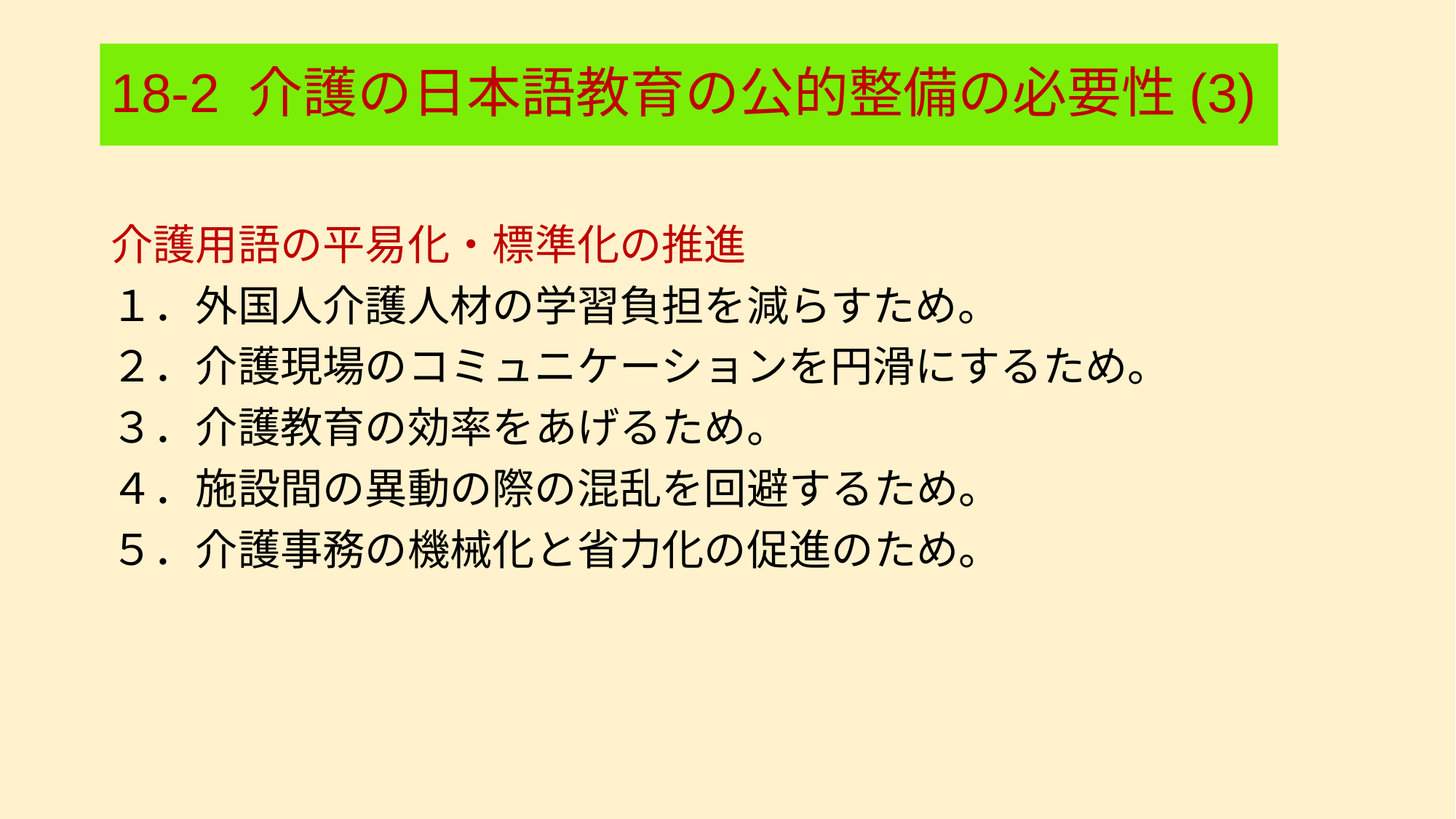

# 18-2 介護の日本語教育の公的整備の必要性(3)
介護用語の平易化・標準化の推進
１．外国人介護人材の学習負担を減らすため。
２．介護現場のコミュニケーションを円滑にするため。
３．介護教育の効率をあげるため。
４．施設間の異動の際の混乱を回避するため。
５．介護事務の機械化と省力化の促進のため。